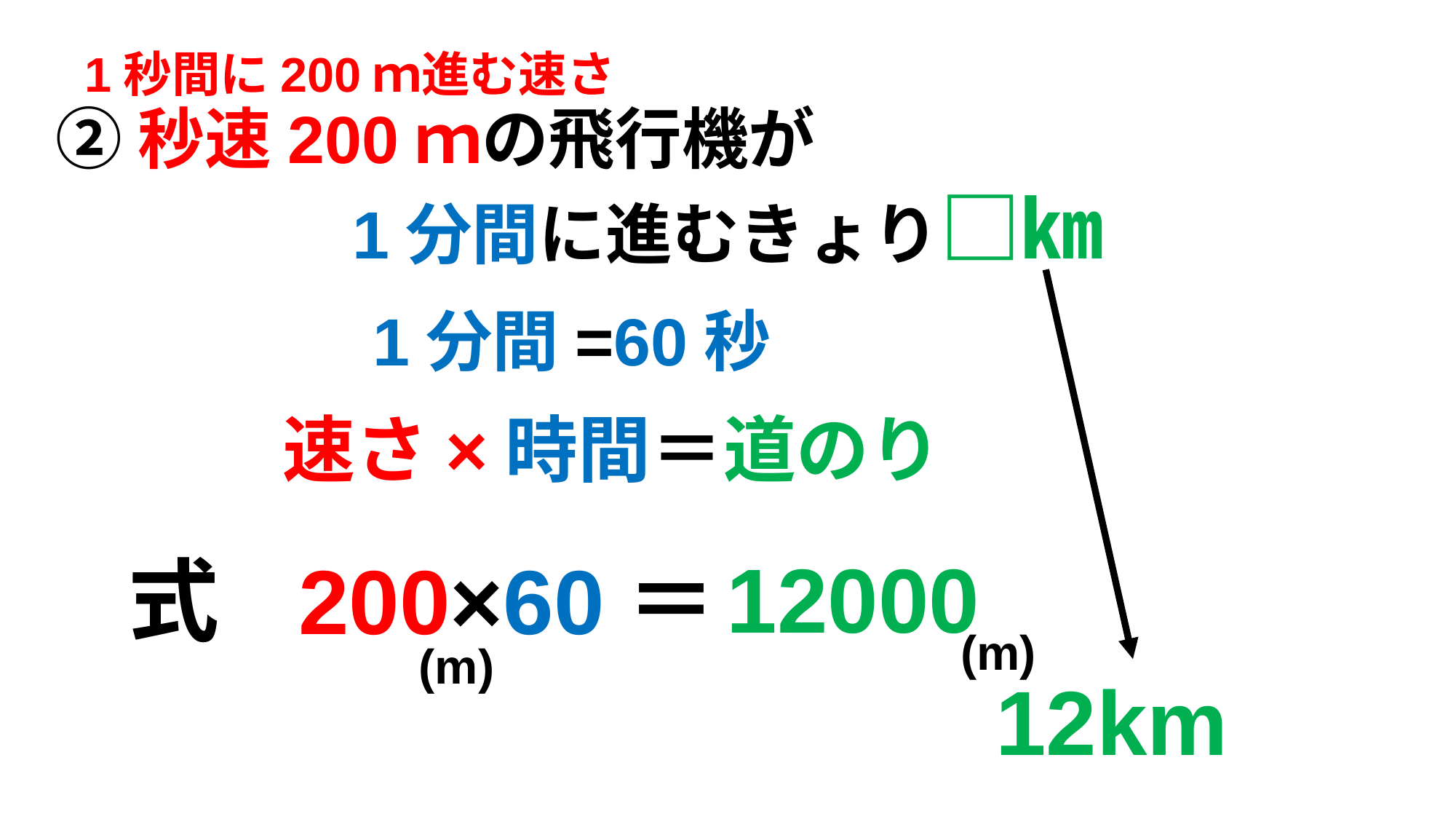

1秒間に200ｍ進む速さ
②秒速200ｍの飛行機が
                1分間に進むきょり□㎞
1分間=60秒
速さ×時間＝道のり
12000
200×60＝
式
(m)
(m)
12km